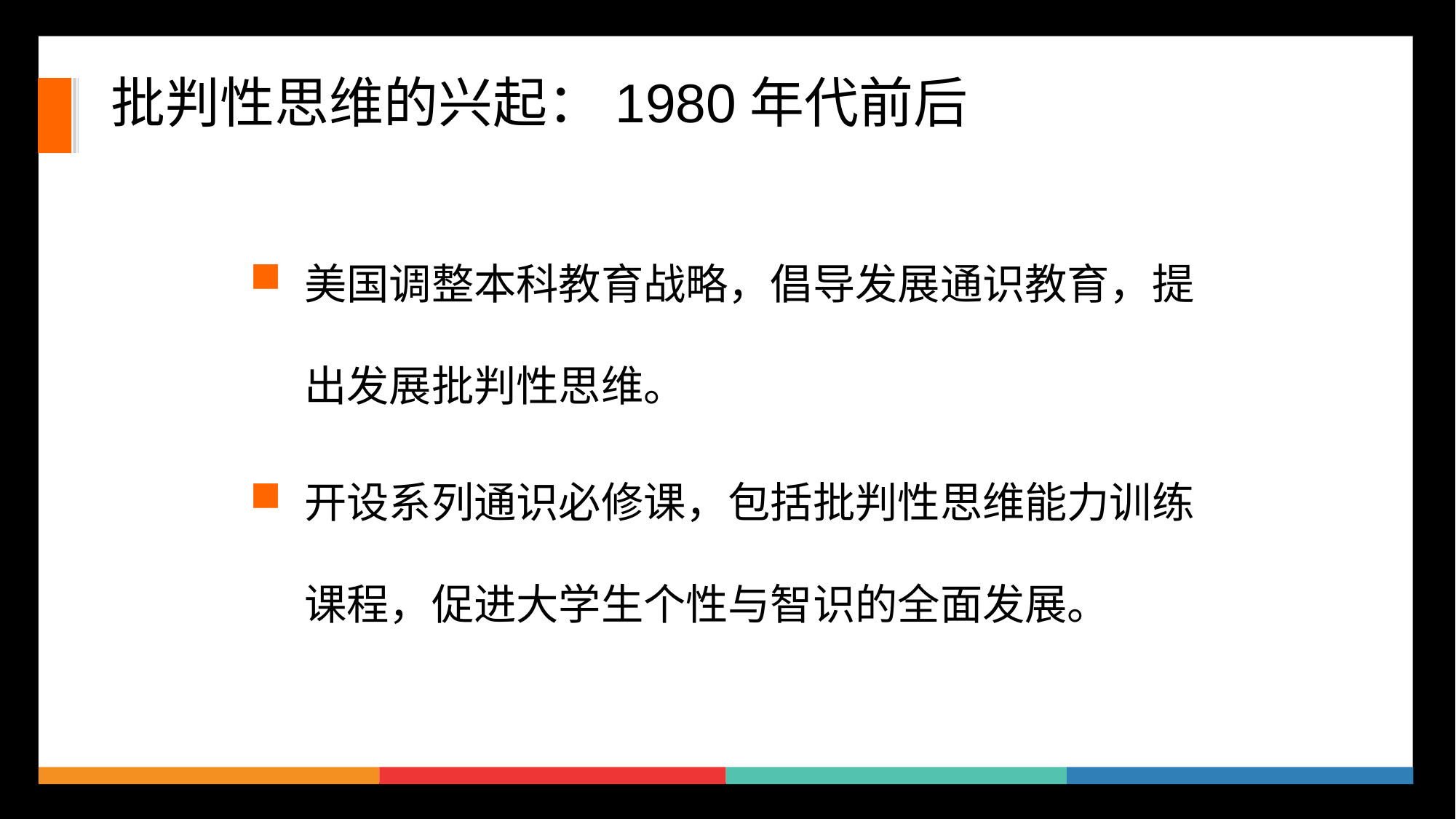

# 批判性思维的兴起：1980年代前后

美国调整本科教育战略，倡导发展通识教育，提出发展批判性思维。
开设系列通识必修课，包括批判性思维能力训练课程，促进大学生个性与智识的全面发展。